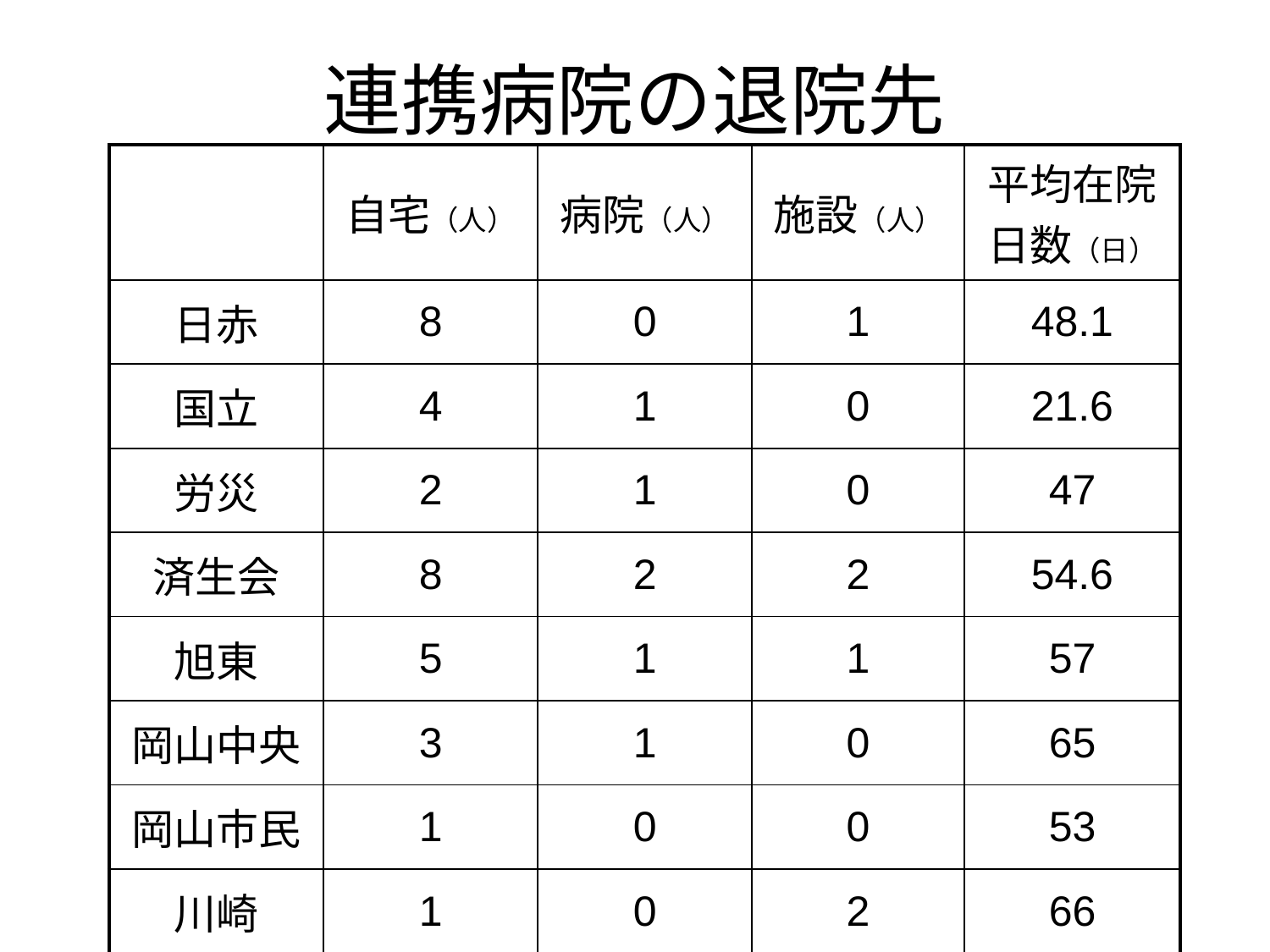

# 連携病院の退院先
|  | 自宅（人） | 病院（人） | 施設（人） | 平均在院日数（日） |
| --- | --- | --- | --- | --- |
| 日赤 | 8 | 0 | 1 | 48.1 |
| 国立 | 4 | 1 | 0 | 21.6 |
| 労災 | 2 | 1 | 0 | 47 |
| 済生会 | 8 | 2 | 2 | 54.6 |
| 旭東 | 5 | 1 | 1 | 57 |
| 岡山中央 | 3 | 1 | 0 | 65 |
| 岡山市民 | 1 | 0 | 0 | 53 |
| 川崎 | 1 | 0 | 2 | 66 |